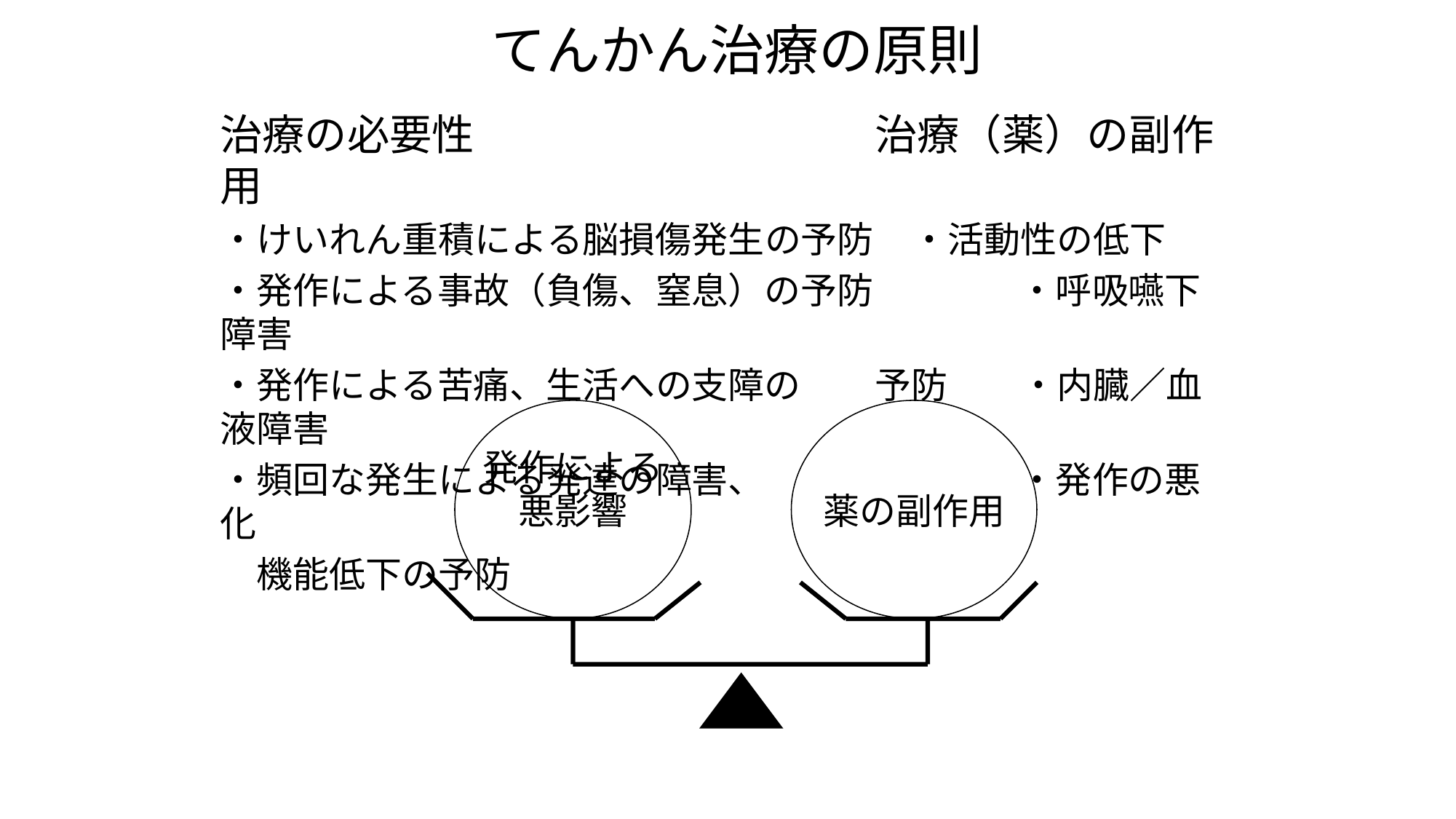

# てんかん治療の原則
治療の必要性				治療（薬）の副作用
・けいれん重積による脳損傷発生の予防	　・活動性の低下
・発作による事故（負傷、窒息）の予防　　　　・呼吸嚥下障害
・発作による苦痛、生活への支障の	予防　　・内臓／血液障害
・頻回な発生による発達の障害、　　　　　　　・発作の悪化
　機能低下の予防
発作による
悪影響

薬の副作用